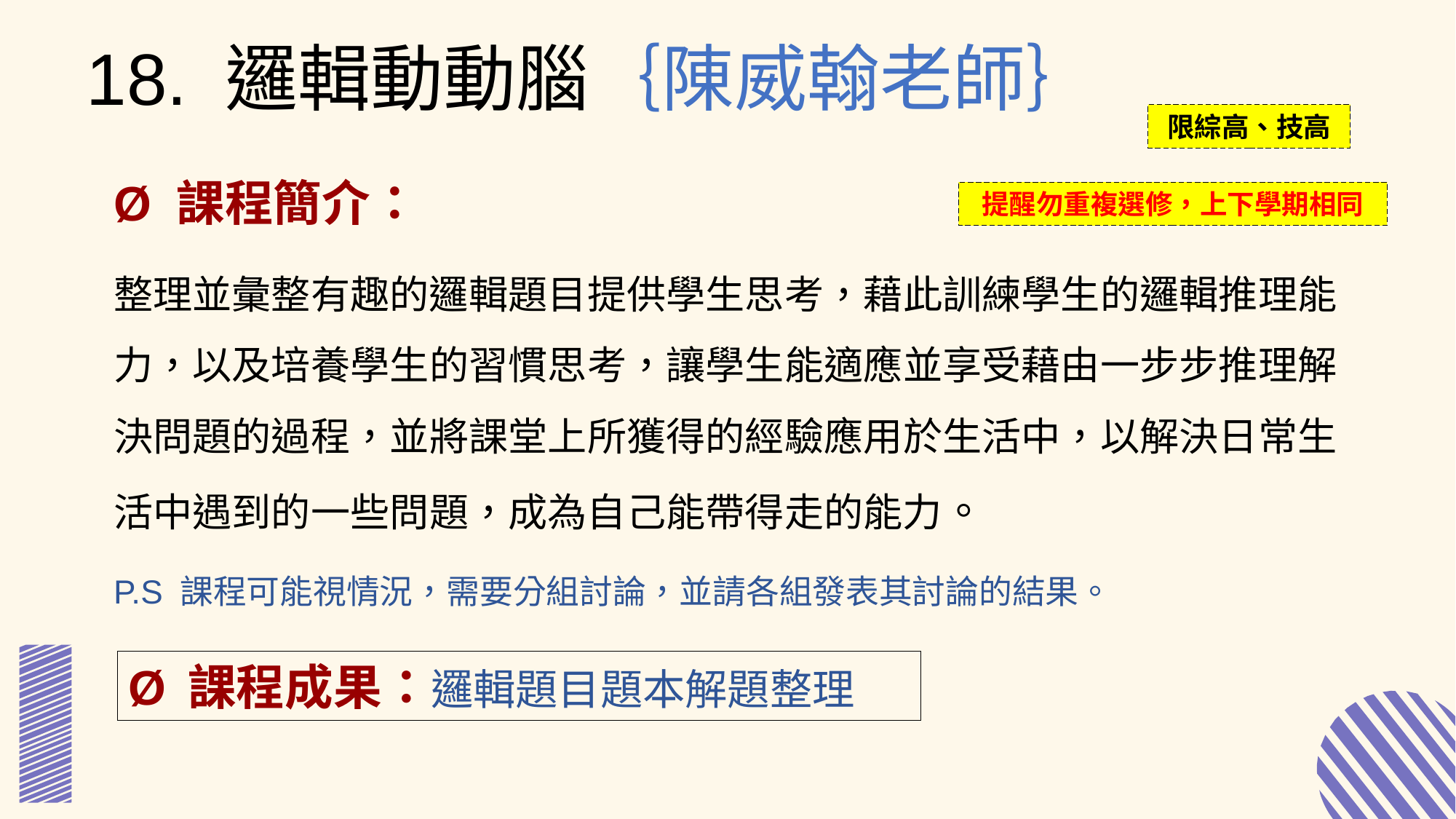

18. 邏輯動動腦｛陳威翰老師｝
限綜高、技高
Ø 課程簡介：
整理並彙整有趣的邏輯題目提供學生思考，藉此訓練學生的邏輯推理能力，以及培養學生的習慣思考，讓學生能適應並享受藉由一步步推理解決問題的過程，並將課堂上所獲得的經驗應用於生活中，以解決日常生活中遇到的一些問題，成為自己能帶得走的能力。
P.S 課程可能視情況，需要分組討論，並請各組發表其討論的結果。

提醒勿重複選修，上下學期相同
Ø  課程成果：邏輯題目題本解題整理